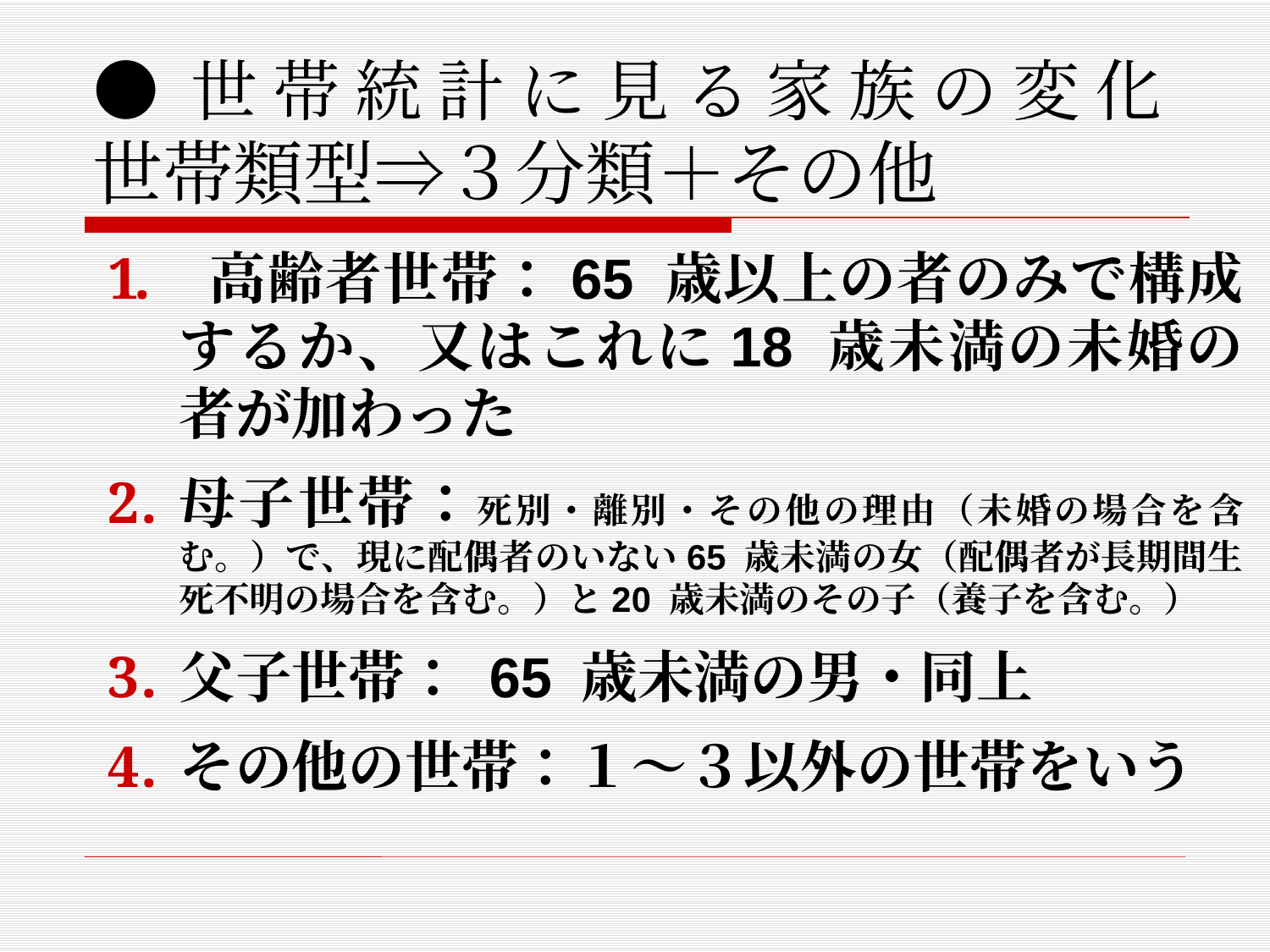

# ●世帯統計に見る家族の変化 世帯類型⇒３分類＋その他
 高齢者世帯：65 歳以上の者のみで構成するか、又はこれに18 歳未満の未婚の者が加わった
母子世帯：死別・離別・その他の理由（未婚の場合を含む。）で、現に配偶者のいない65 歳未満の女（配偶者が長期間生死不明の場合を含む。）と20 歳未満のその子（養子を含む。）
父子世帯： 65 歳未満の男・同上
その他の世帯：１～３以外の世帯をいう